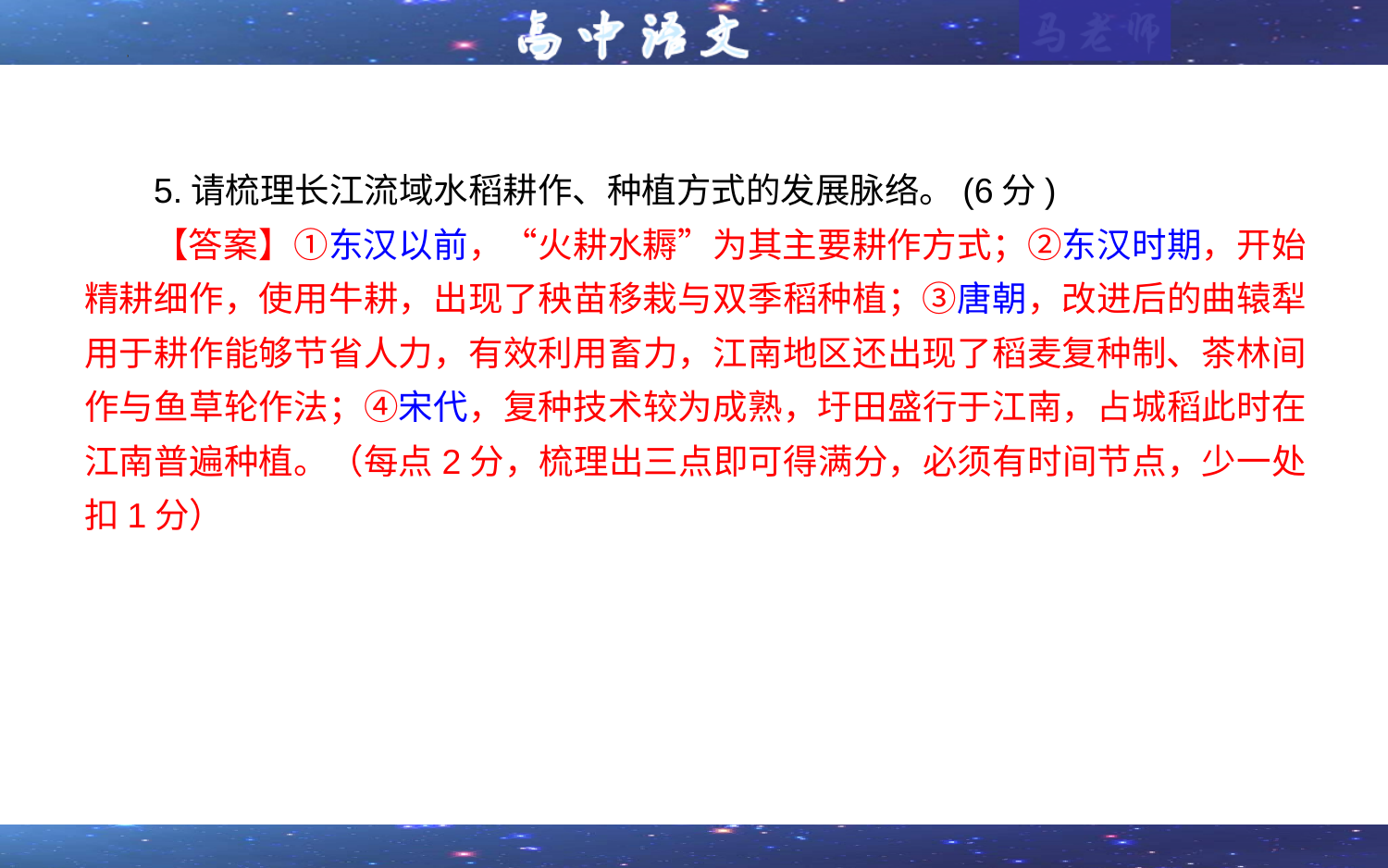

5.请梳理长江流域水稻耕作、种植方式的发展脉络。(6分)
【答案】①东汉以前，“火耕水耨”为其主要耕作方式；②东汉时期，开始精耕细作，使用牛耕，出现了秧苗移栽与双季稻种植；③唐朝，改进后的曲辕犁用于耕作能够节省人力，有效利用畜力，江南地区还出现了稻麦复种制、茶林间作与鱼草轮作法；④宋代，复种技术较为成熟，圩田盛行于江南，占城稻此时在江南普遍种植。（每点2分，梳理出三点即可得满分，必须有时间节点，少一处扣1分）